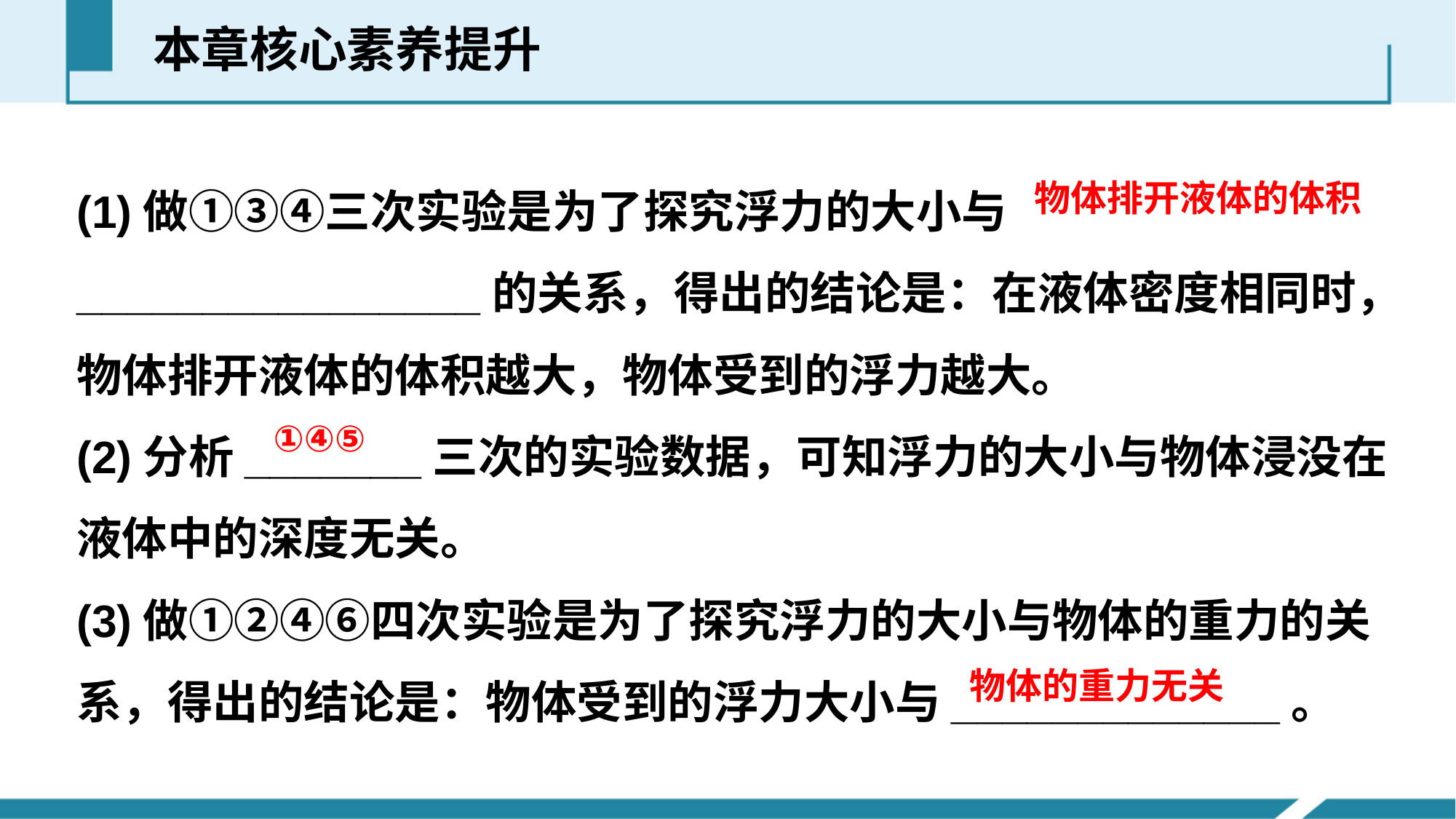

本章核心素养提升
(1)做①③④三次实验是为了探究浮力的大小与________________的关系，得出的结论是：在液体密度相同时，物体排开液体的体积越大，物体受到的浮力越大。
(2)分析_______三次的实验数据，可知浮力的大小与物体浸没在液体中的深度无关。
(3)做①②④⑥四次实验是为了探究浮力的大小与物体的重力的关系，得出的结论是：物体受到的浮力大小与_____________。
物体排开液体的体积
①④⑤
物体的重力无关